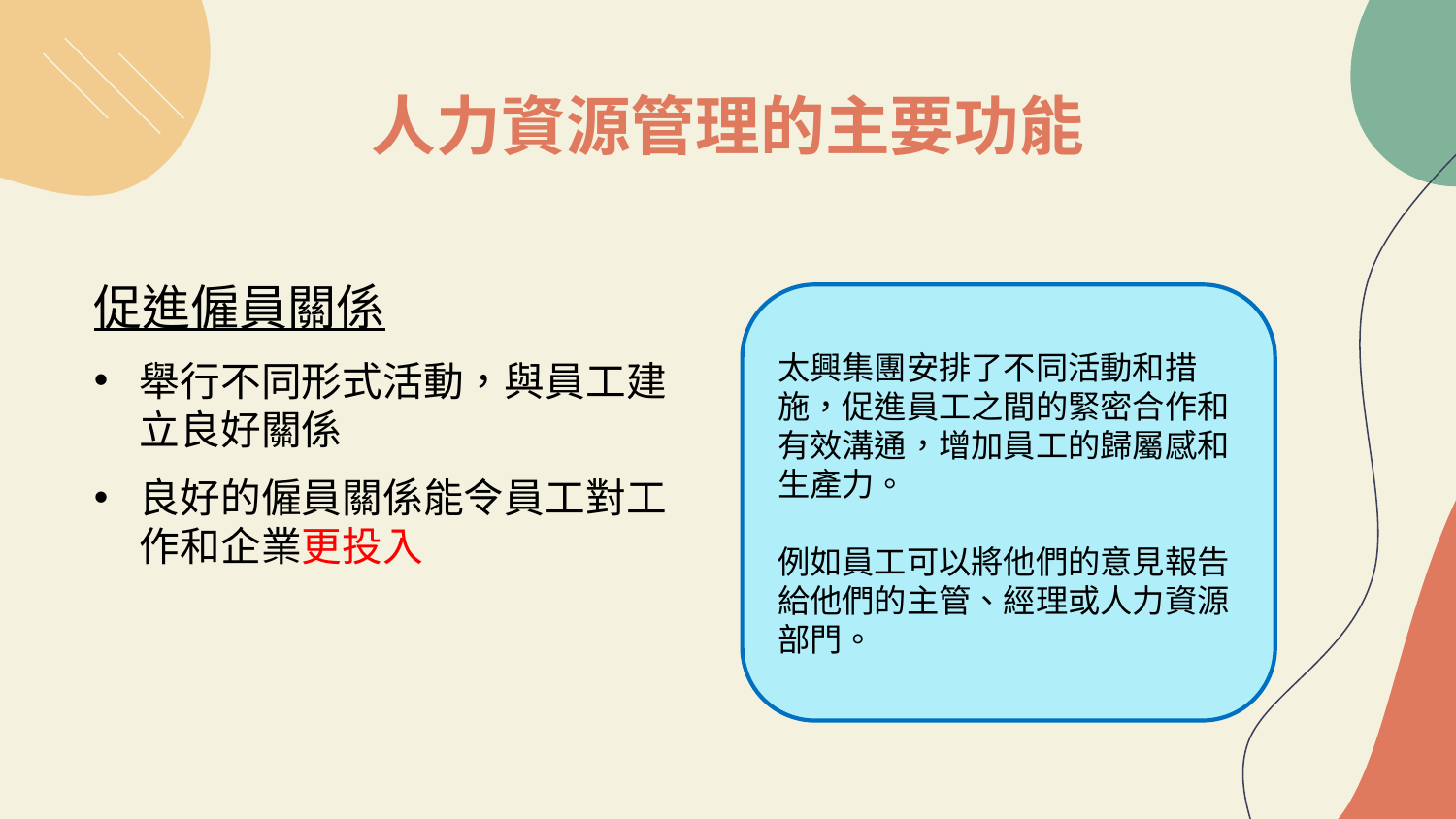

# 人力資源管理的主要功能
促進僱員關係
舉行不同形式活動，與員工建立良好關係
良好的僱員關係能令員工對工作和企業更投入
太興集團安排了不同活動和措施，促進員工之間的緊密合作和有效溝通，增加員工的歸屬感和生產力。

例如員工可以將他們的意見報告給他們的主管、經理或人力資源部門。